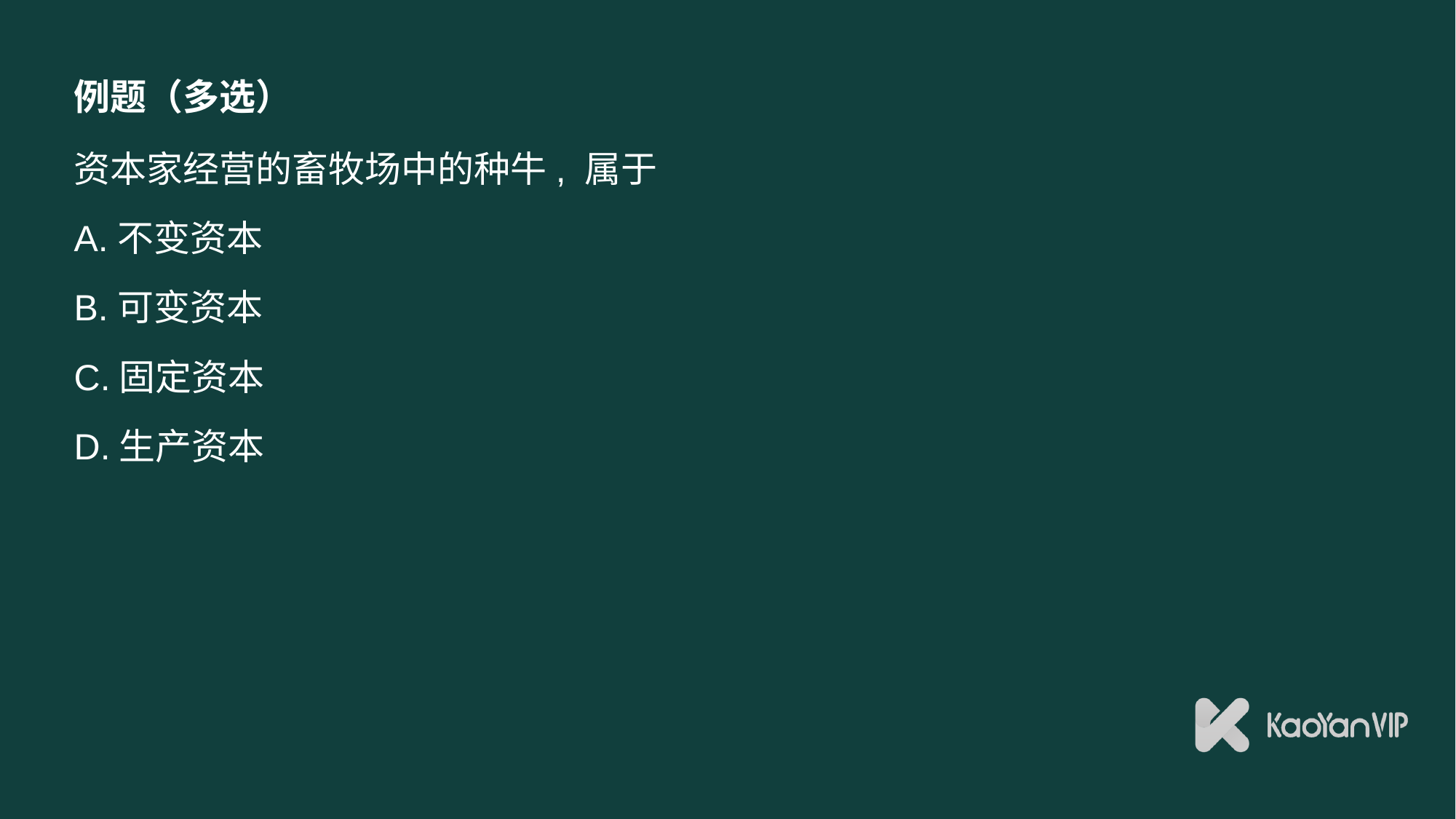

# 例题（多选）
资本家经营的畜牧场中的种牛, 属于
A.不变资本
B.可变资本
C.固定资本
D.生产资本